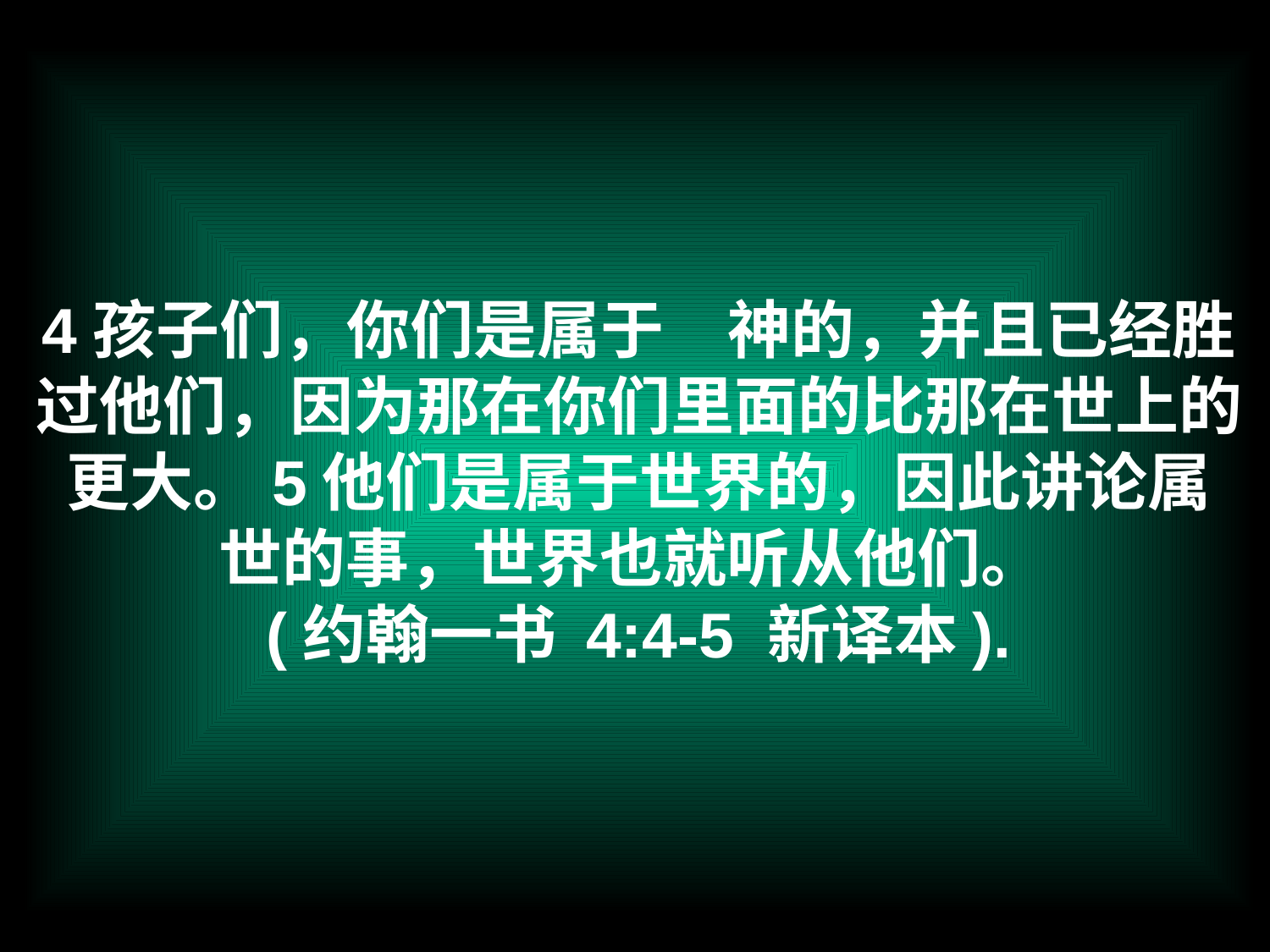

# 4孩子们，你们是属于　神的，并且已经胜过他们，因为那在你们里面的比那在世上的更大。5他们是属于世界的，因此讲论属世的事，世界也就听从他们。 (约翰一书 4:4-5 新译本).